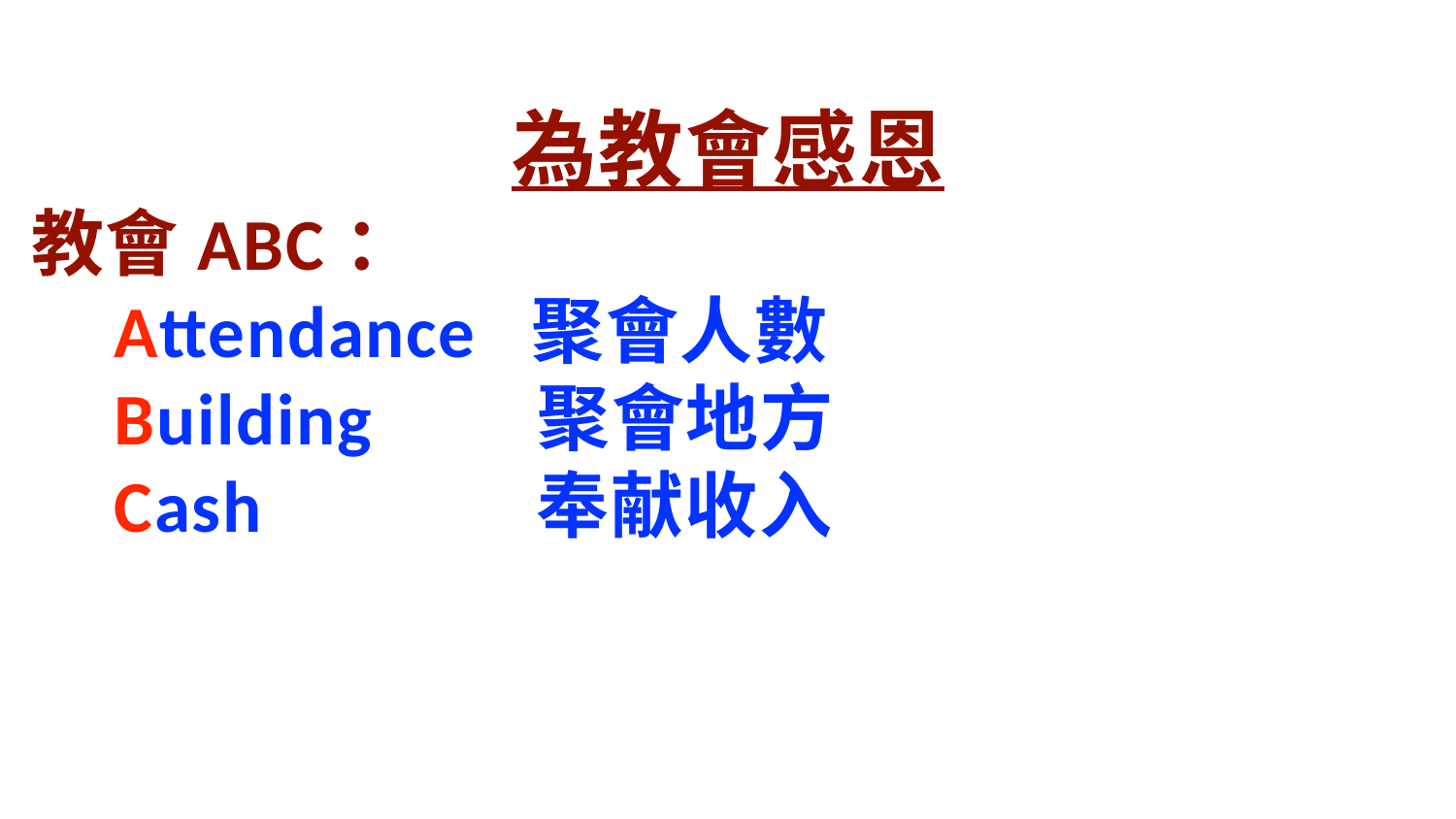

為教會感恩
教會ABC：
Attendance  聚會人數
Building        聚會地方
Cash              奉献收入